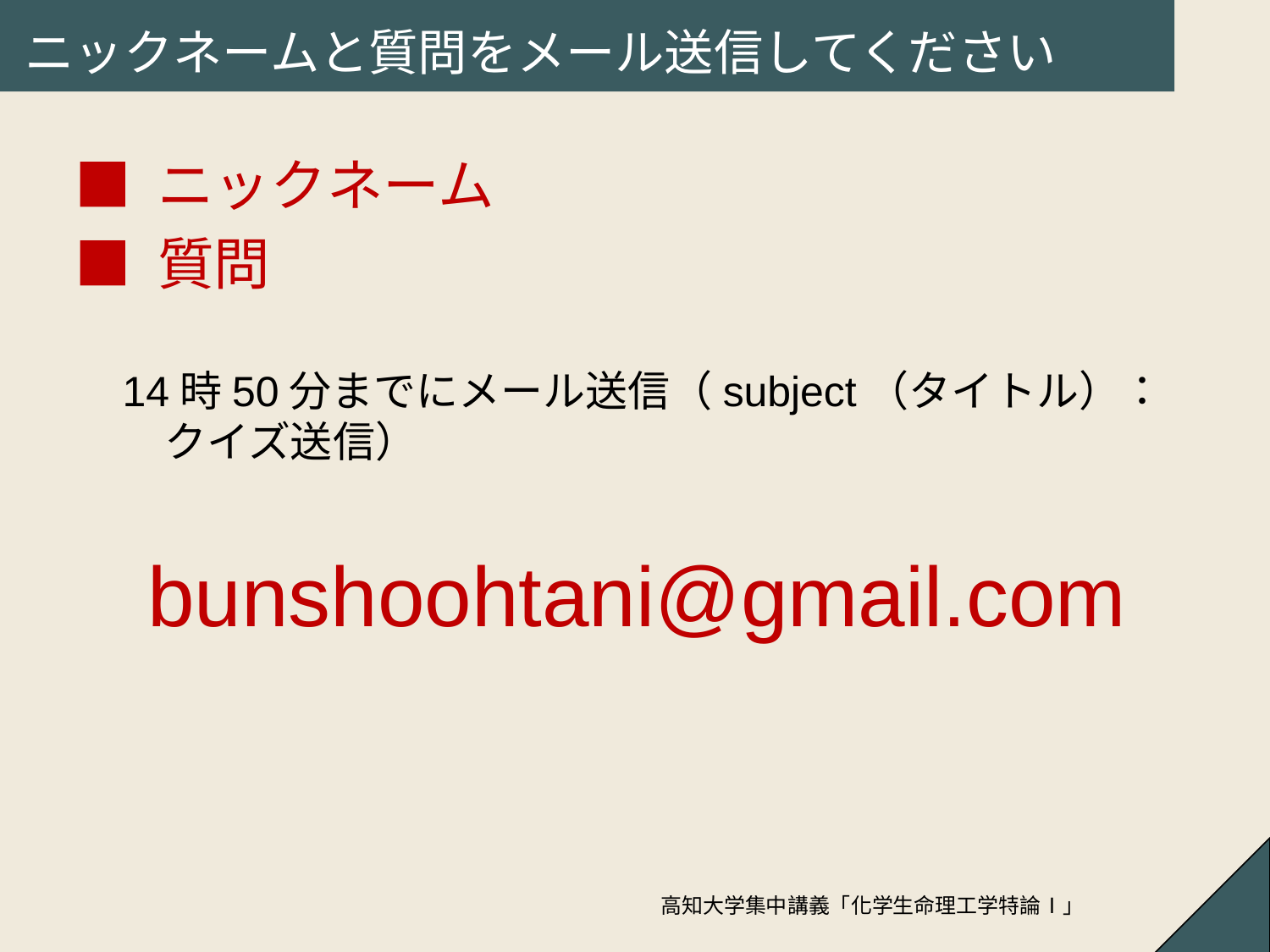

# ニックネームと質問をメール送信してください
■ ニックネーム
■ 質問

	14時50分までにメール送信（subject（タイトル）：　クイズ送信）

bunshoohtani@gmail.com